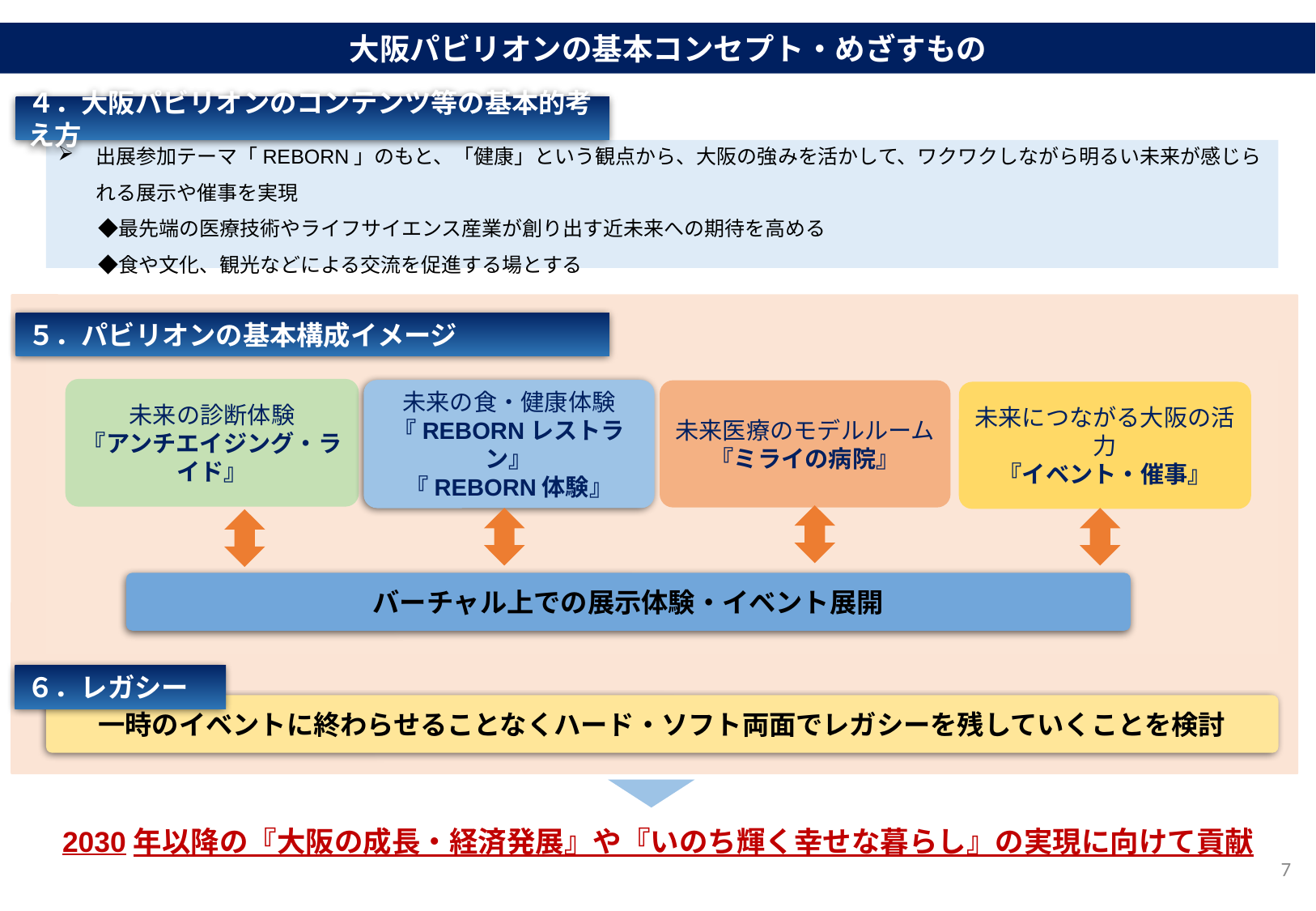

大阪パビリオンの基本コンセプト・めざすもの
４．大阪パビリオンのコンテンツ等の基本的考え方
出展参加テーマ「REBORN」のもと、「健康」という観点から、大阪の強みを活かして、ワクワクしながら明るい未来が感じられる展示や催事を実現
　　◆最先端の医療技術やライフサイエンス産業が創り出す近未来への期待を高める
　　◆食や文化、観光などによる交流を促進する場とする

５．パビリオンの基本構成イメージ

未来の診断体験
『アンチエイジング・ライド』
未来の食・健康体験
『REBORNレストラン』
『REBORN体験』
未来医療のモデルルーム
『ミライの病院』
未来につながる大阪の活力
『イベント・催事』

バーチャル上での展示体験・イベント展開
６．レガシー
一時のイベントに終わらせることなくハード・ソフト両面でレガシーを残していくことを検討

2030年以降の『大阪の成長・経済発展』や『いのち輝く幸せな暮らし』の実現に向けて貢献
7